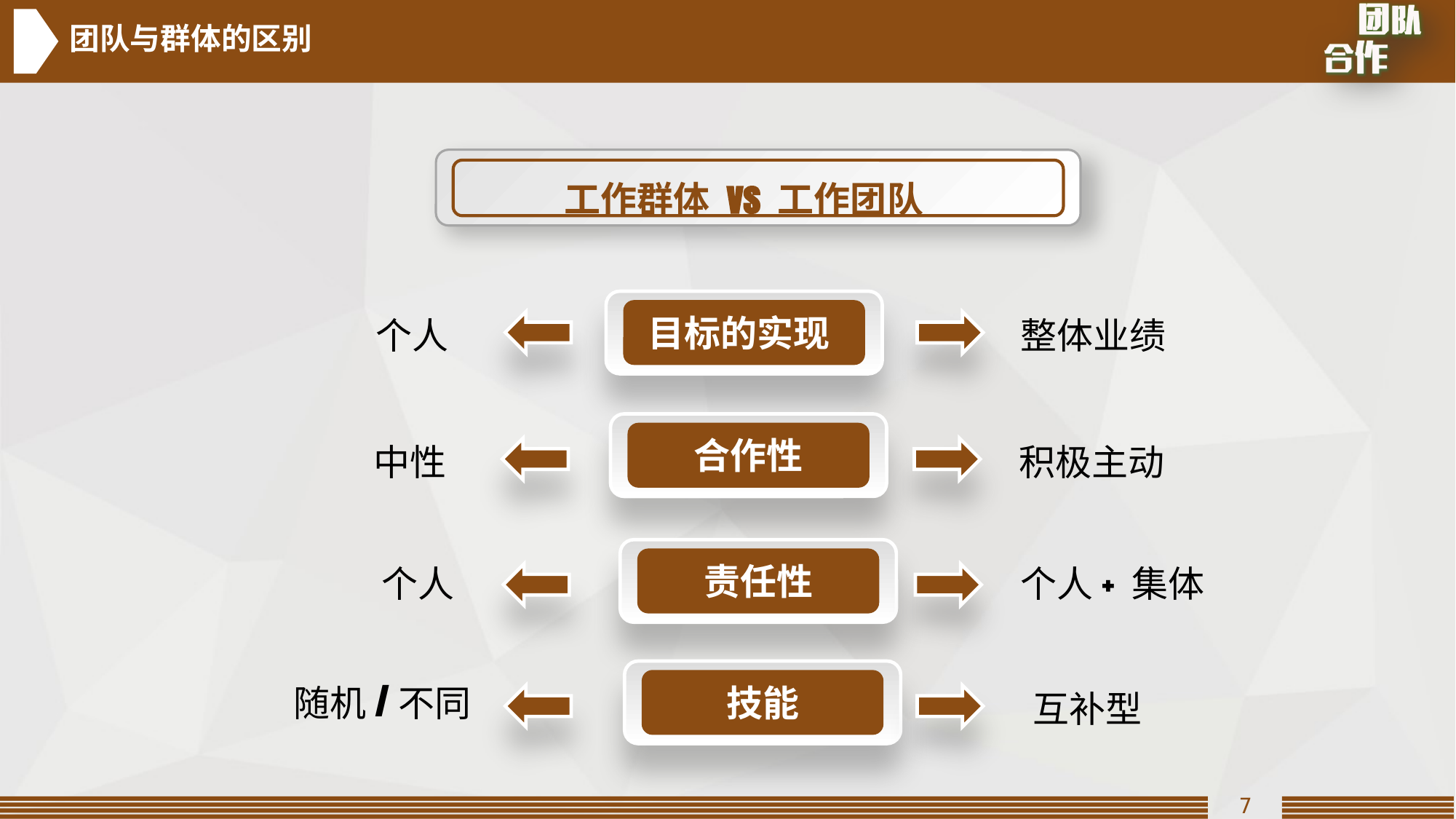

团队与群体的区别

工作群体 vs 工作团队

目标的实现
个人
整体业绩

合作性
中性
积极主动

责任性
个人
个人+ 集体

技能
随机/不同
互补型

7